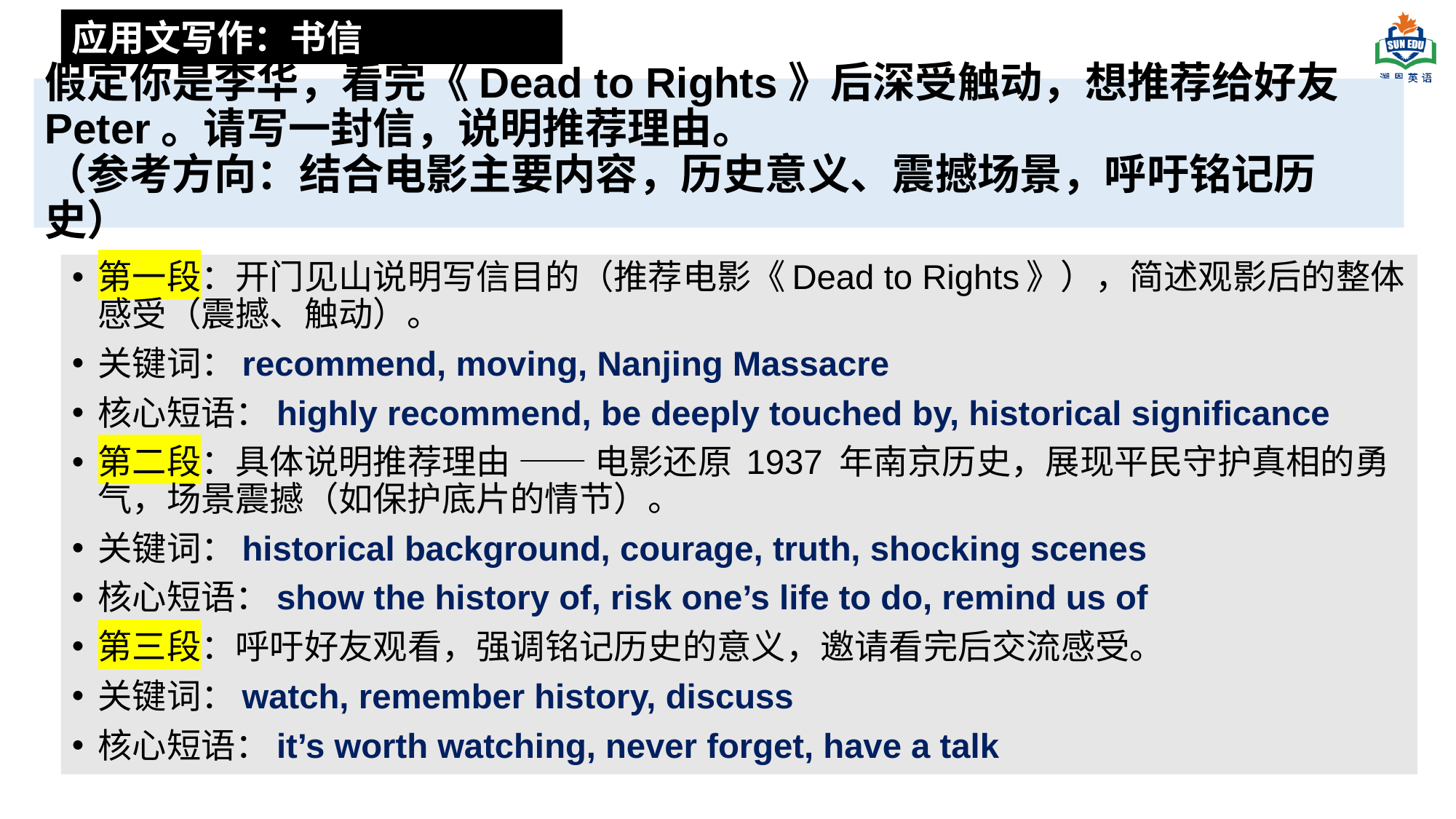

应用文写作：书信
# 假定你是李华，看完《Dead to Rights》后深受触动，想推荐给好友Peter。请写一封信，说明推荐理由。 （参考方向：结合电影主要内容，历史意义、震撼场景，呼吁铭记历史）
第一段：开门见山说明写信目的（推荐电影《Dead to Rights》），简述观影后的整体感受（震撼、触动）。
关键词：recommend, moving, Nanjing Massacre
核心短语：highly recommend, be deeply touched by, historical significance
第二段：具体说明推荐理由 —— 电影还原 1937 年南京历史，展现平民守护真相的勇气，场景震撼（如保护底片的情节）。
关键词：historical background, courage, truth, shocking scenes
核心短语：show the history of, risk one’s life to do, remind us of
第三段：呼吁好友观看，强调铭记历史的意义，邀请看完后交流感受。
关键词：watch, remember history, discuss
核心短语：it’s worth watching, never forget, have a talk